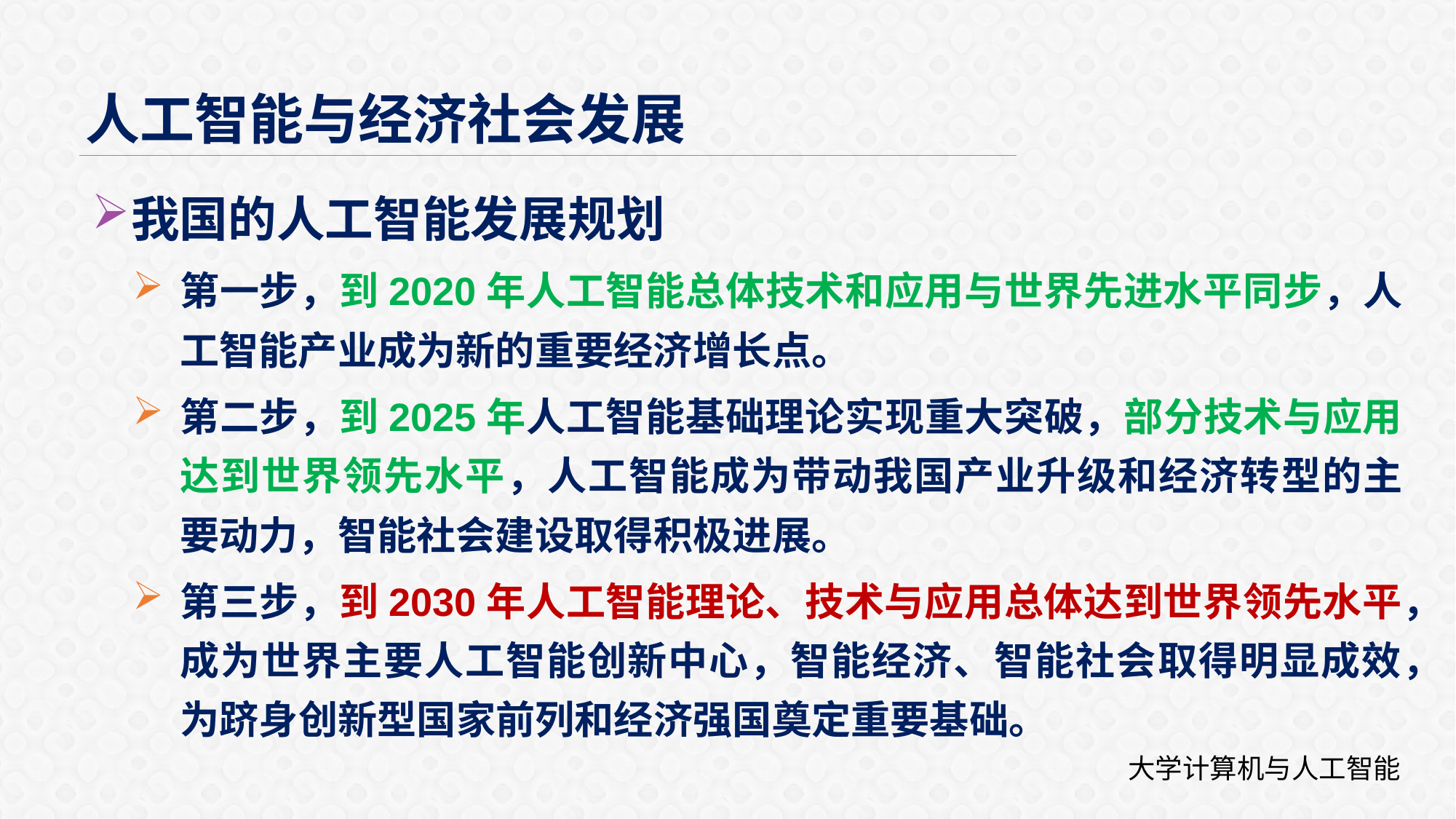

人工智能与经济社会发展
我国的人工智能发展规划
第一步，到2020年人工智能总体技术和应用与世界先进水平同步，人工智能产业成为新的重要经济增长点。
第二步，到2025年人工智能基础理论实现重大突破，部分技术与应用达到世界领先水平，人工智能成为带动我国产业升级和经济转型的主要动力，智能社会建设取得积极进展。
第三步，到2030年人工智能理论、技术与应用总体达到世界领先水平，成为世界主要人工智能创新中心，智能经济、智能社会取得明显成效，为跻身创新型国家前列和经济强国奠定重要基础。